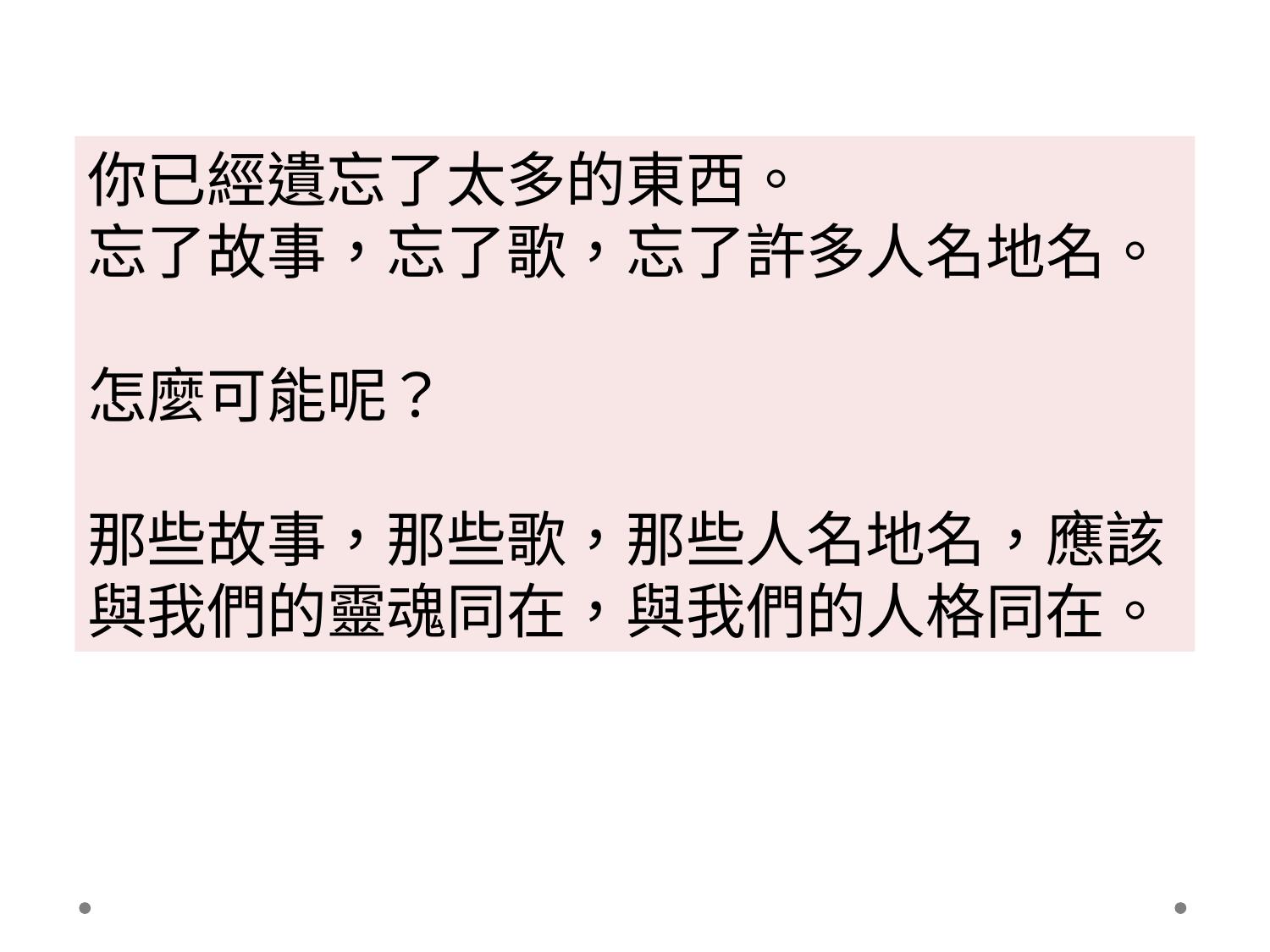

你已經遺忘了太多的東西。
忘了故事，忘了歌，忘了許多人名地名。

怎麼可能呢？

那些故事，那些歌，那些人名地名，應該與我們的靈魂同在，與我們的人格同在。